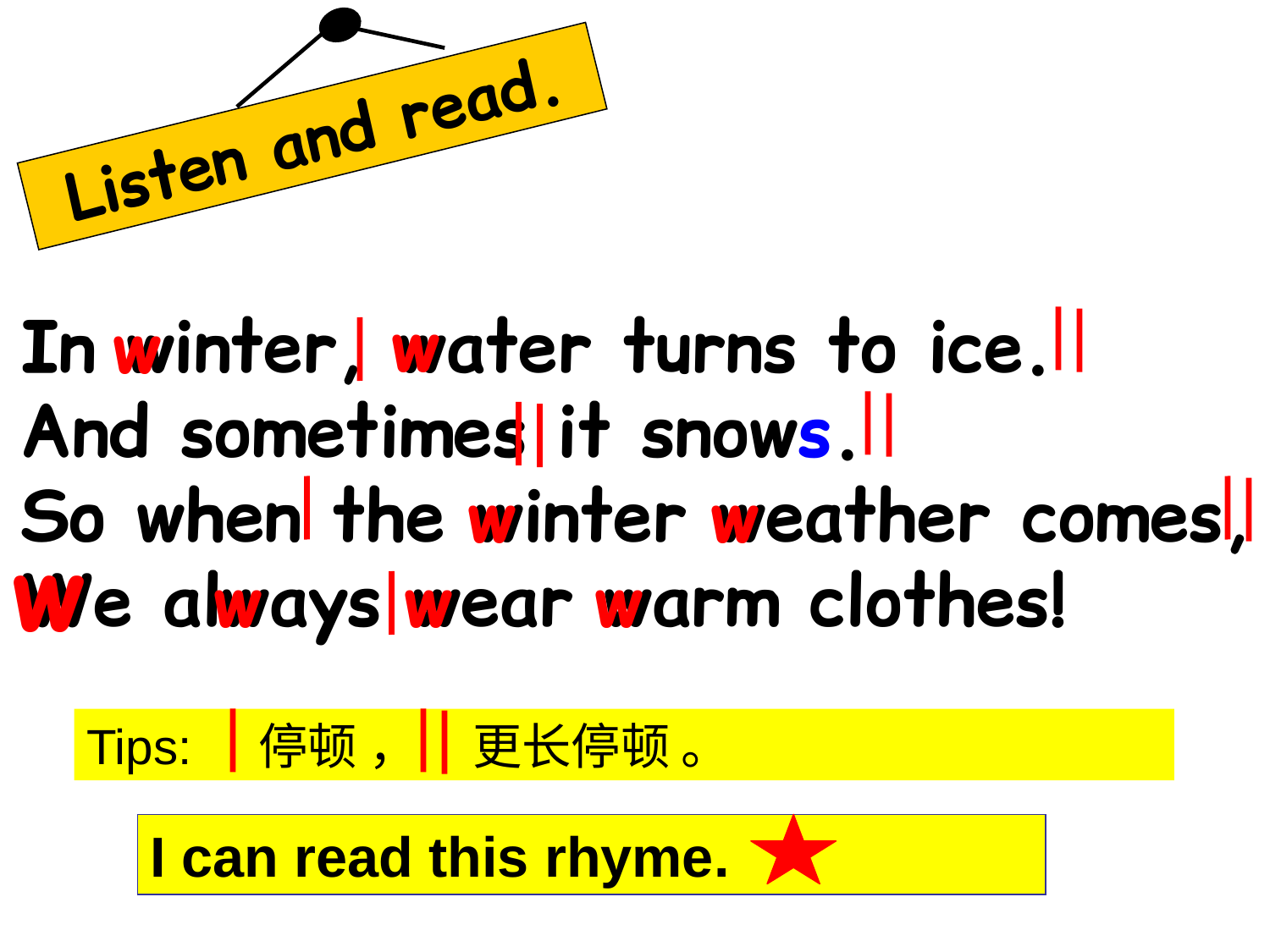

Listen and read.
In winter, water turns to ice.
And sometimes it snows.
So when the winter weather comes,
We always wear warm clothes!

w
w

w
w

w
w
w
w

Tips:    停顿 ，     更长停顿 。

I can read this rhyme.